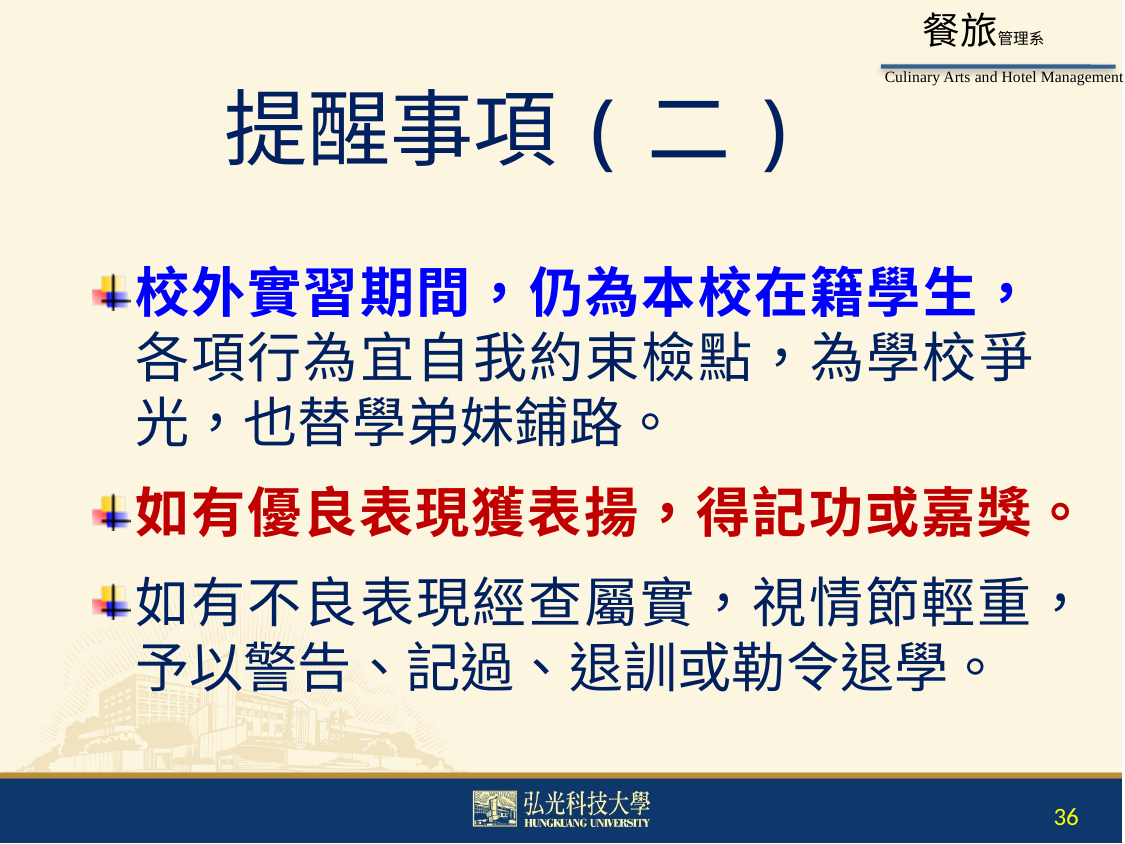

提醒事項(二)
校外實習期間，仍為本校在籍學生，各項行為宜自我約束檢點，為學校爭光，也替學弟妹鋪路。
如有優良表現獲表揚，得記功或嘉獎。
如有不良表現經查屬實，視情節輕重，予以警告、記過、退訓或勒令退學。
36